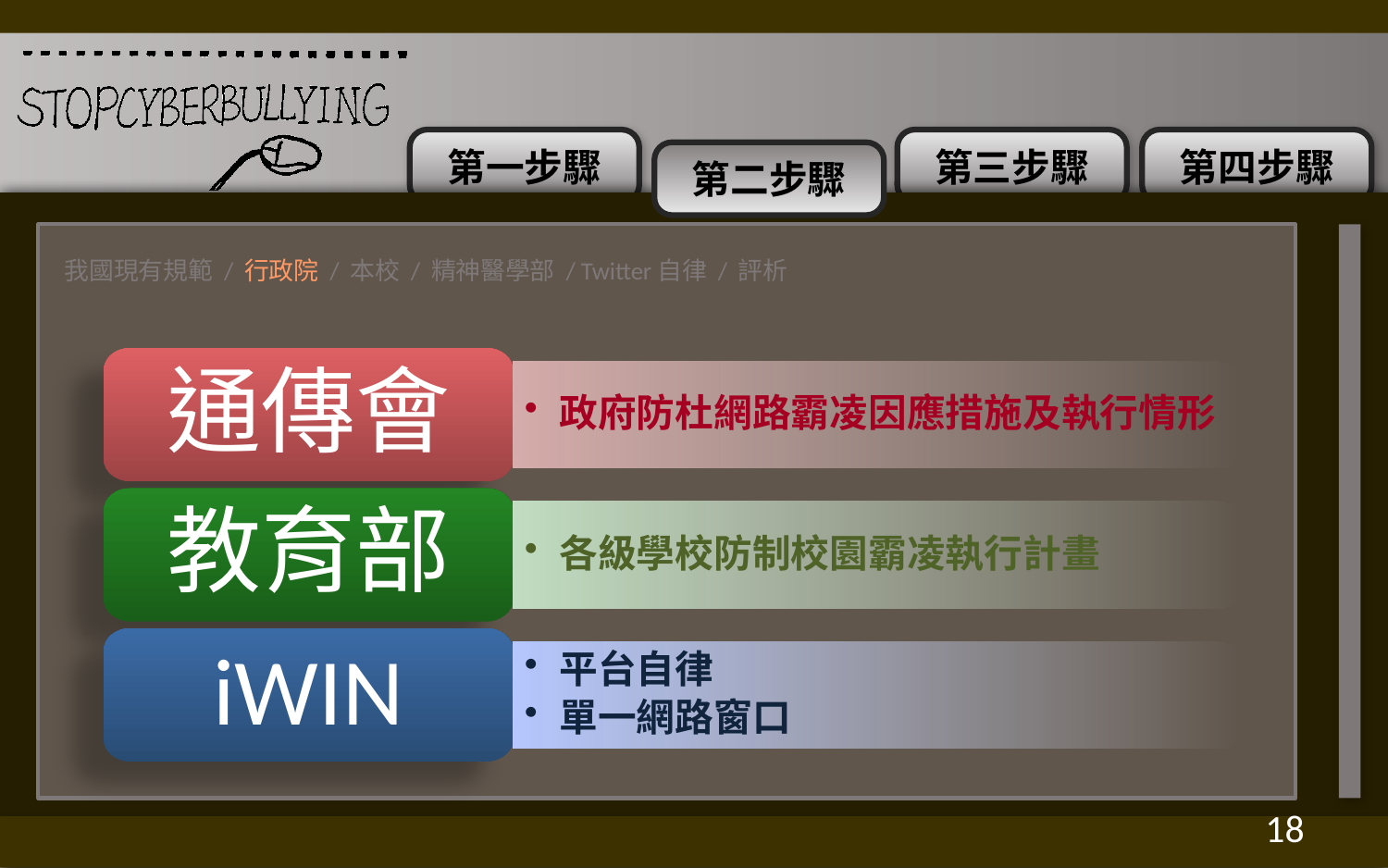

我國現有規範 / 行政院 / 本校 / 精神醫學部 / Twitter自律 / 評析
通傳會
政府防杜網路霸凌因應措施及執行情形
教育部
各級學校防制校園霸凌執行計畫
iWIN
平台自律
單一網路窗口
18